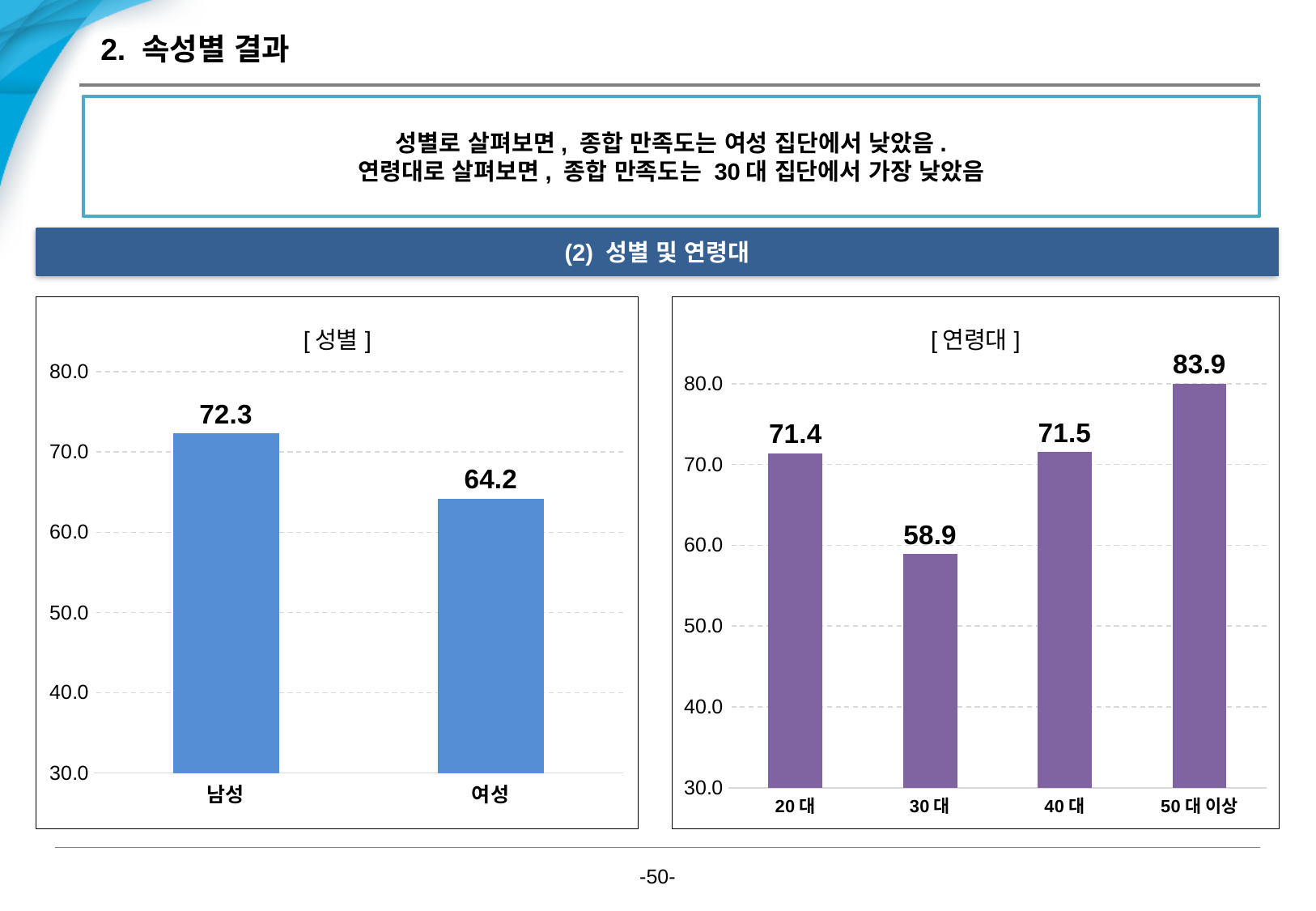

# 2. 속성별 결과

성별로 살펴보면, 종합 만족도는 여성 집단에서 낮았음.
연령대로 살펴보면, 종합 만족도는 30대 집단에서 가장 낮았음
(2) 성별 및 연령대

### Chart: [성별]

| Category | 종합 만족도 |
|---|---|
| 남성 | 72.3 |
| 여성 | 64.2 |

### Chart: [연령대]

| Category | 종합만족도 |
|---|---|
| 20대 | 71.38775510285713 |
| 30대 | 58.88945578214286 |
| 40대 | 71.52795031086957 |
| 50대 이상 | 83.87169312166667 |
-50-